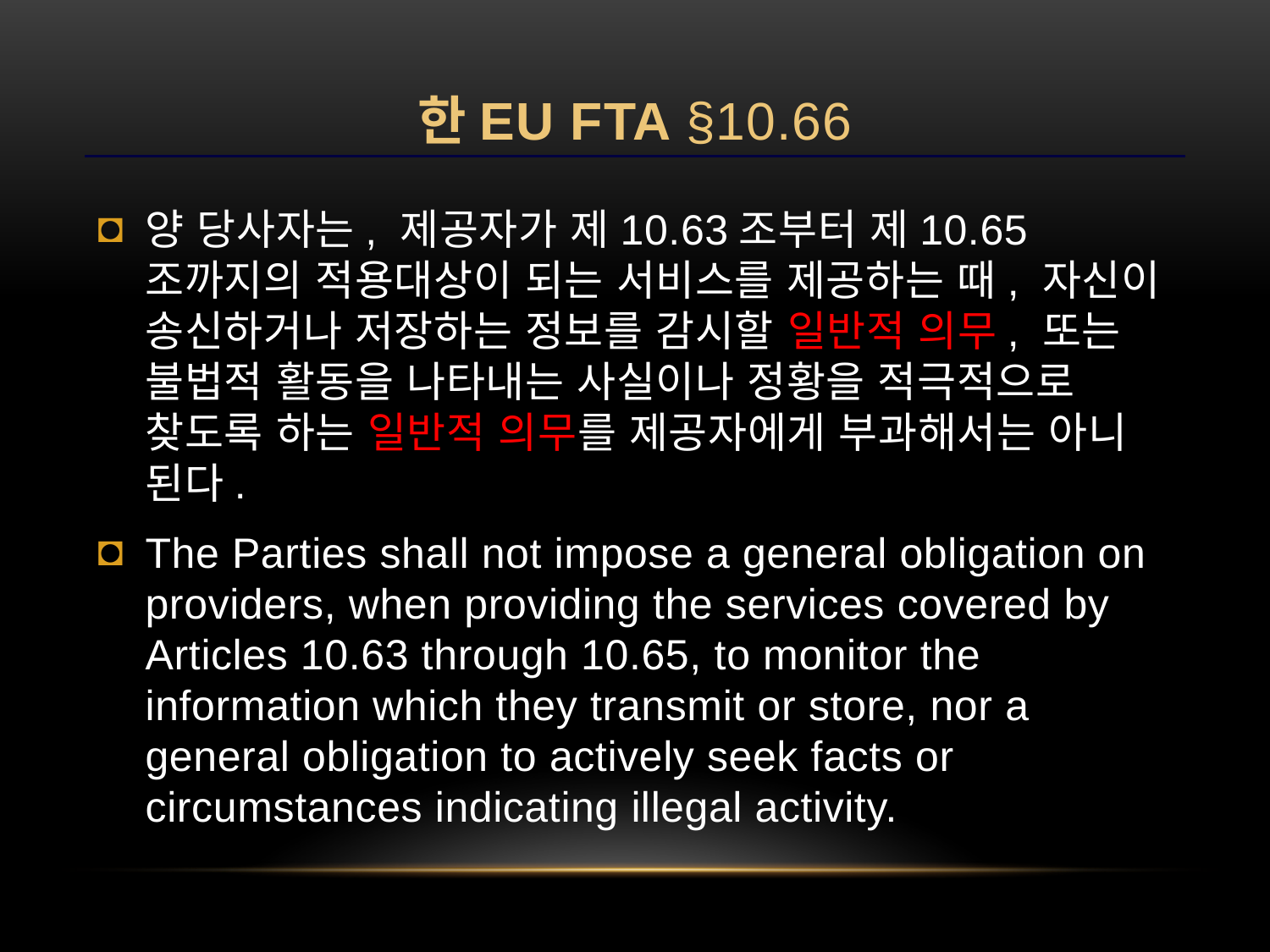

# 한EU FTA §10.66
양 당사자는, 제공자가 제10.63조부터 제10.65조까지의 적용대상이 되는 서비스를 제공하는 때, 자신이 송신하거나 저장하는 정보를 감시할 일반적 의무, 또는 불법적 활동을 나타내는 사실이나 정황을 적극적으로 찾도록 하는 일반적 의무를 제공자에게 부과해서는 아니 된다.
The Parties shall not impose a general obligation on providers, when providing the services covered by Articles 10.63 through 10.65, to monitor the information which they transmit or store, nor a general obligation to actively seek facts or circumstances indicating illegal activity.